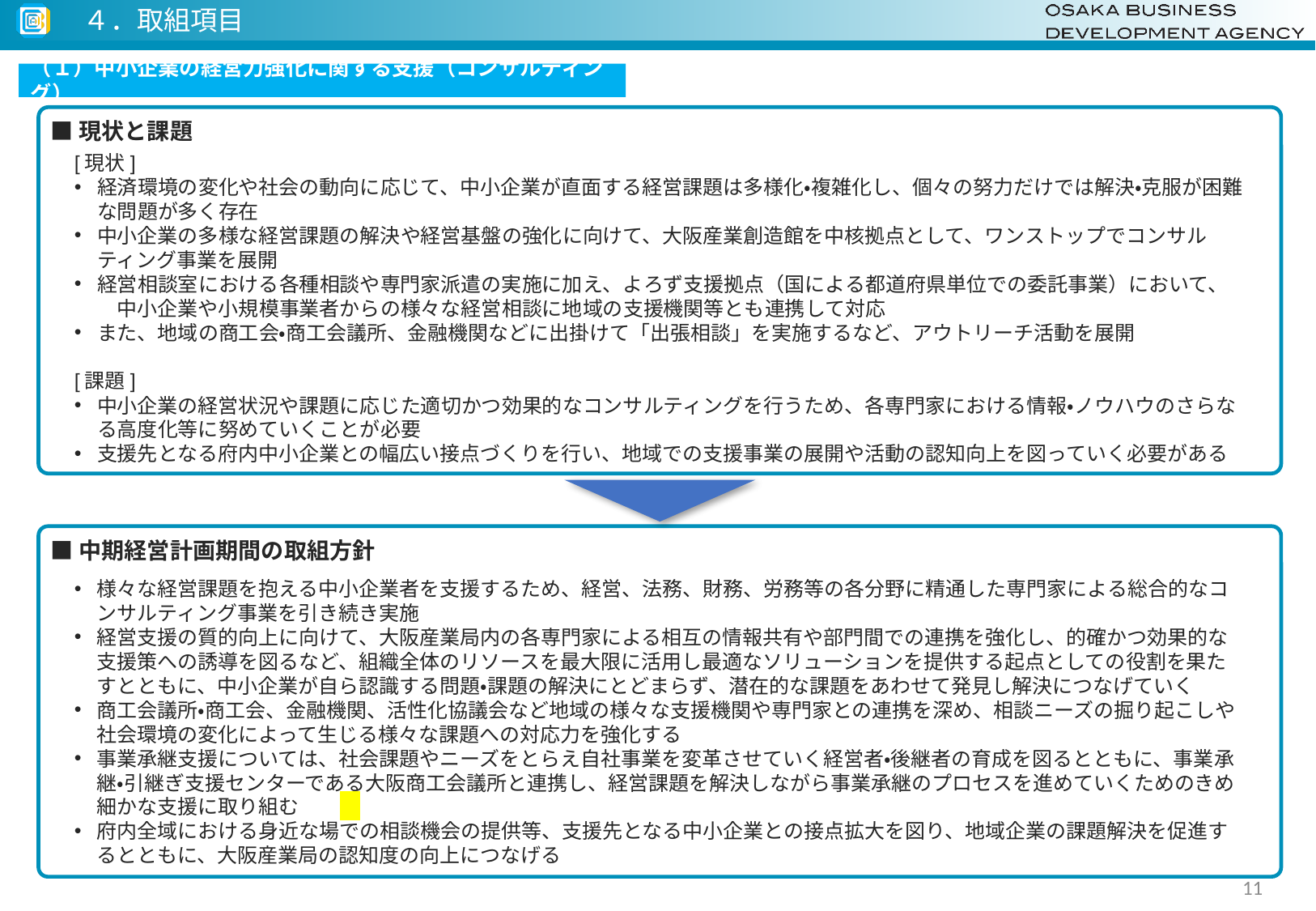

４．取組項目
（１）中小企業の経営力強化に関する支援（コンサルティング）

■現状と課題
[現状]
経済環境の変化や社会の動向に応じて、中小企業が直面する経営課題は多様化・複雑化し、個々の努力だけでは解決・克服が困難な問題が多く存在
中小企業の多様な経営課題の解決や経営基盤の強化に向けて、大阪産業創造館を中核拠点として、ワンストップでコンサルティング事業を展開
経営相談室における各種相談や専門家派遣の実施に加え、よろず支援拠点（国による都道府県単位での委託事業）において、　中小企業や小規模事業者からの様々な経営相談に地域の支援機関等とも連携して対応
また、地域の商工会・商工会議所、金融機関などに出掛けて「出張相談」を実施するなど、アウトリーチ活動を展開

[課題]
中小企業の経営状況や課題に応じた適切かつ効果的なコンサルティングを行うため、各専門家における情報・ノウハウのさらなる高度化等に努めていくことが必要
支援先となる府内中小企業との幅広い接点づくりを行い、地域での支援事業の展開や活動の認知向上を図っていく必要がある

■中期経営計画期間の取組方針
様々な経営課題を抱える中小企業者を支援するため、経営、法務、財務、労務等の各分野に精通した専門家による総合的なコンサルティング事業を引き続き実施
経営支援の質的向上に向けて、大阪産業局内の各専門家による相互の情報共有や部門間での連携を強化し、的確かつ効果的な支援策への誘導を図るなど、組織全体のリソースを最大限に活用し最適なソリューションを提供する起点としての役割を果たすとともに、中小企業が自ら認識する問題・課題の解決にとどまらず、潜在的な課題をあわせて発見し解決につなげていく
商工会議所・商工会、金融機関、活性化協議会など地域の様々な支援機関や専門家との連携を深め、相談ニーズの掘り起こしや社会環境の変化によって生じる様々な課題への対応力を強化する
事業承継支援については、社会課題やニーズをとらえ自社事業を変革させていく経営者・後継者の育成を図るとともに、事業承継・引継ぎ支援センターである大阪商工会議所と連携し、経営課題を解決しながら事業承継のプロセスを進めていくためのきめ細かな支援に取り組む
府内全域における身近な場での相談機会の提供等、支援先となる中小企業との接点拡大を図り、地域企業の課題解決を促進するとともに、大阪産業局の認知度の向上につなげる
11